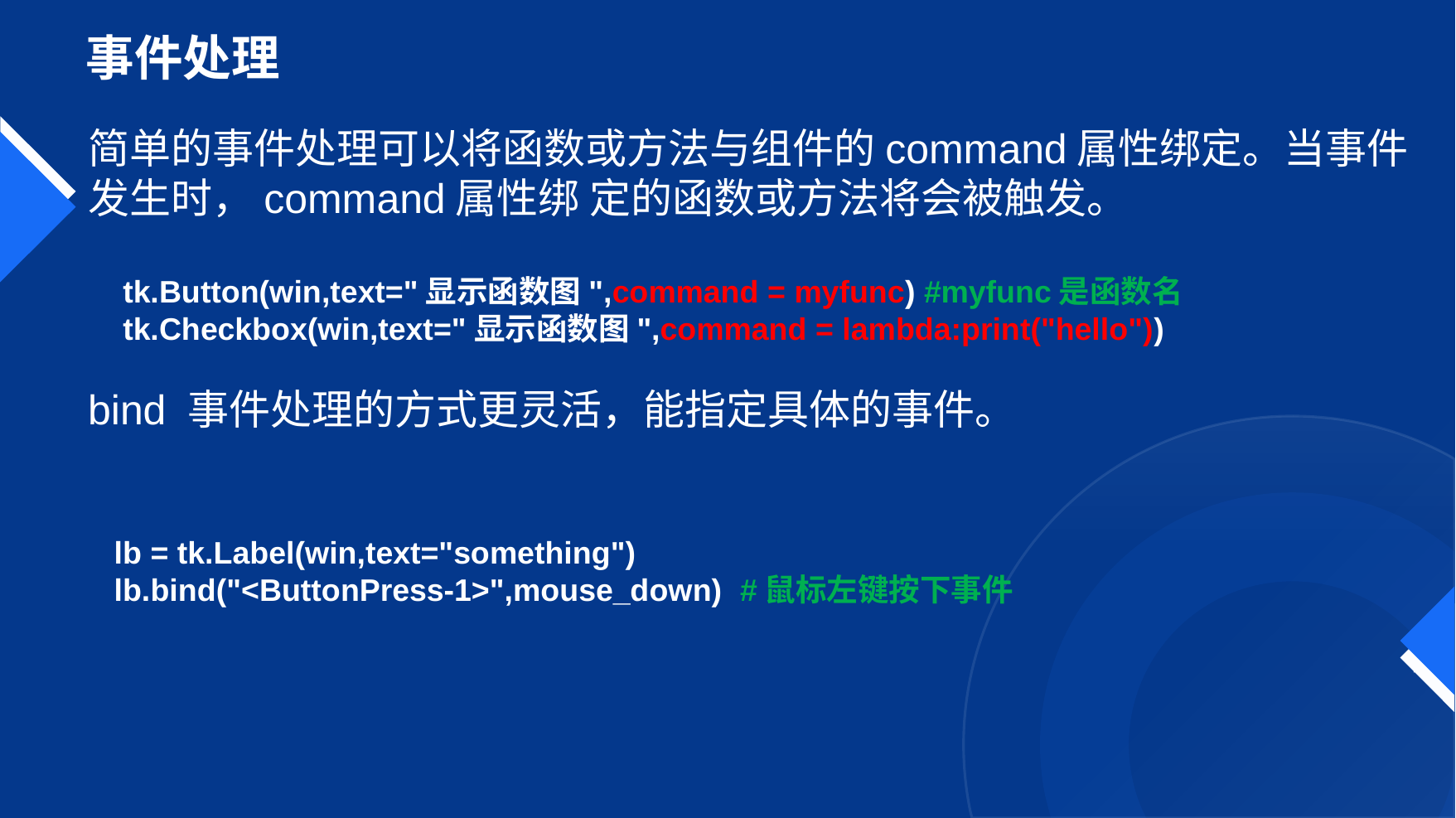

# 事件处理

简单的事件处理可以将函数或方法与组件的command属性绑定。当事件发生时，command属性绑 定的函数或方法将会被触发。

    tk.Button(win,text="显示函数图",command = myfunc) #myfunc是函数名
    tk.Checkbox(win,text="显示函数图",command = lambda:print("hello"))

bind 事件处理的方式更灵活，能指定具体的事件。

   lb = tk.Label(win,text="something")
   lb.bind("<ButtonPress-1>",mouse_down)  #鼠标左键按下事件